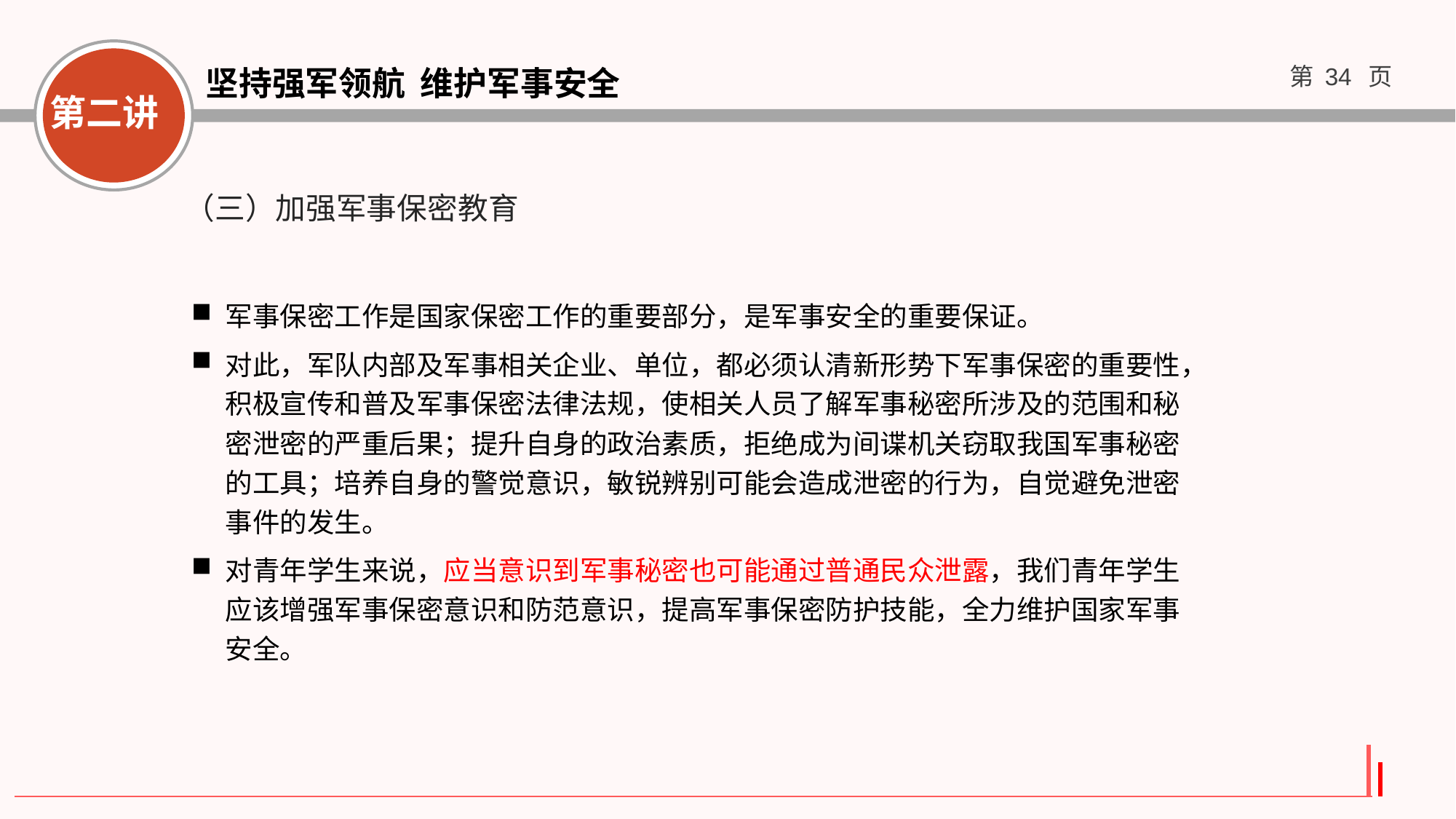

（三）加强军事保密教育
军事保密工作是国家保密工作的重要部分，是军事安全的重要保证。
对此，军队内部及军事相关企业、单位，都必须认清新形势下军事保密的重要性，积极宣传和普及军事保密法律法规，使相关人员了解军事秘密所涉及的范围和秘密泄密的严重后果；提升自身的政治素质，拒绝成为间谍机关窃取我国军事秘密的工具；培养自身的警觉意识，敏锐辨别可能会造成泄密的行为，自觉避免泄密事件的发生。
对青年学生来说，应当意识到军事秘密也可能通过普通民众泄露，我们青年学生应该增强军事保密意识和防范意识，提高军事保密防护技能，全力维护国家军事安全。